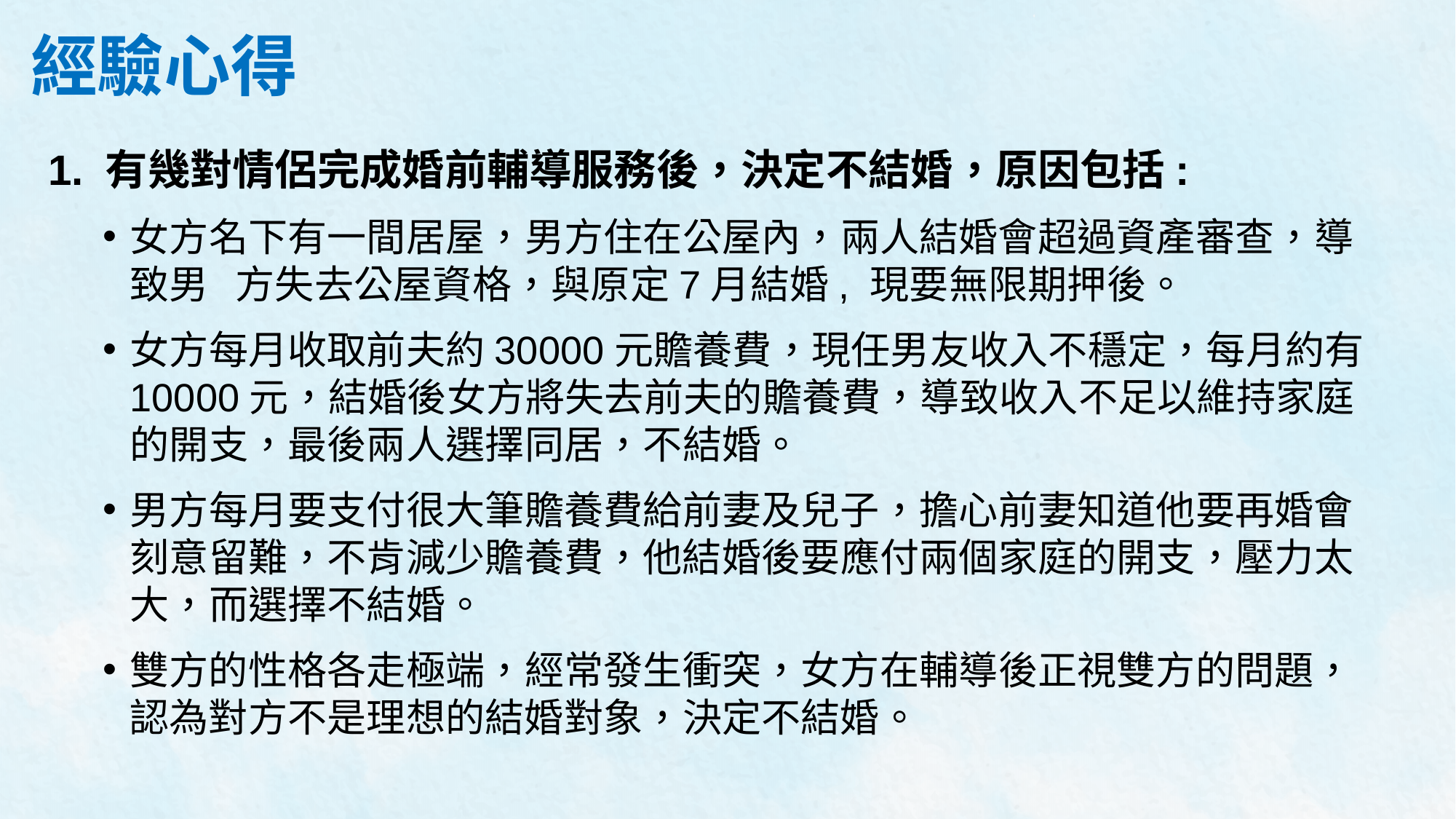

經驗心得
1. 有幾對情侶完成婚前輔導服務後，決定不結婚，原因包括:
女方名下有一間居屋，男方住在公屋內，兩人結婚會超過資產審查，導致男   方失去公屋資格，與原定7月結婚, 現要無限期押後。
女方每月收取前夫約30000元贍養費，現任男友收入不穩定，每月約有10000元，結婚後女方將失去前夫的贍養費，導致收入不足以維持家庭的開支，最後兩人選擇同居，不結婚。
男方每月要支付很大筆贍養費給前妻及兒子，擔心前妻知道他要再婚會刻意留難，不肯減少贍養費，他結婚後要應付兩個家庭的開支，壓力太大，而選擇不結婚。
雙方的性格各走極端，經常發生衝突，女方在輔導後正視雙方的問題，認為對方不是理想的結婚對象，決定不結婚。